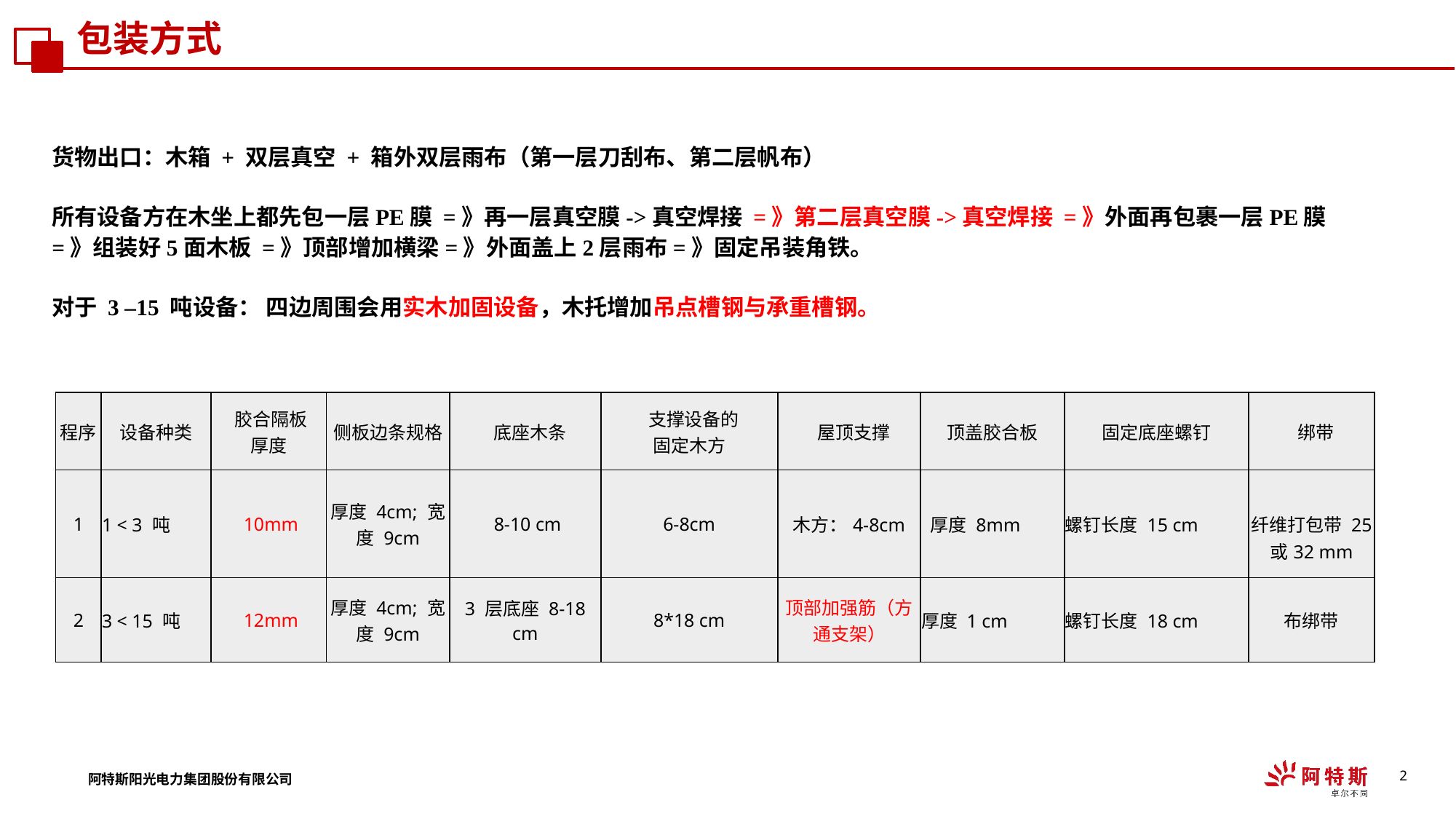

包装方式

货物出口：木箱 + 双层真空 + 箱外双层雨布（第一层刀刮布、第二层帆布）

所有设备方在木坐上都先包一层PE膜 =》再一层真空膜->真空焊接 =》第二层真空膜->真空焊接 =》外面再包裹一层PE膜=》组装好5面木板 =》顶部增加横梁=》外面盖上2层雨布=》固定吊装角铁。

对于 3 –15 吨设备： 四边周围会用实木加固设备，木托增加吊点槽钢与承重槽钢。

| 程序 | 设备种类 | 胶合隔板 厚度 | 侧板边条规格 | 底座木条 | 支撑设备的 固定木方 | 屋顶支撑 | 顶盖胶合板 | 固定底座螺钉 | 绑带 |
| --- | --- | --- | --- | --- | --- | --- | --- | --- | --- |
| 1 | 1 < 3 吨 | 10mm | 厚度 4cm; 宽度 9cm | 8-10 cm | 6-8cm | 木方：4-8cm | 厚度 8mm | 螺钉长度 15 cm | 纤维打包带 25 或32 mm |
| 2 | 3 < 15 吨 | 12mm | 厚度 4cm; 宽度 9cm | 3 层底座 8-18 cm | 8\*18 cm | 顶部加强筋（方通支架） | 厚度 1 cm | 螺钉长度 18 cm | 布绑带 |